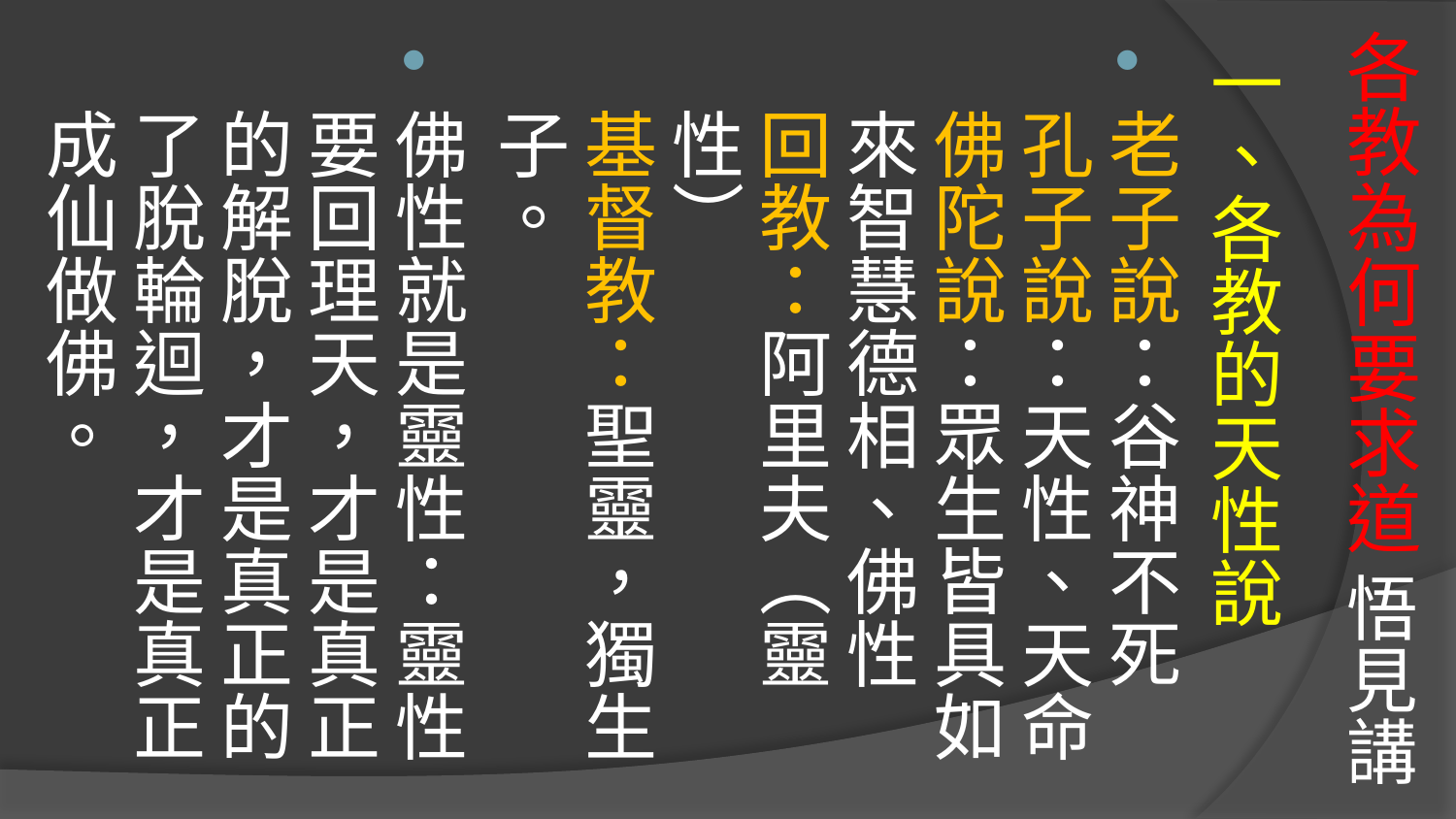

# 各教為何要求道 悟見講
一、各教的天性說
老子說：谷神不死
孔子說：天性、天命
佛陀說：眾生皆具如來智慧德相、佛性
回教：阿里夫（靈性）
基督教：聖靈，獨生子。
佛性就是靈性：靈性要回理天，才是真正的解脫，才是真正的了脫輪迴，才是真正成仙做佛。